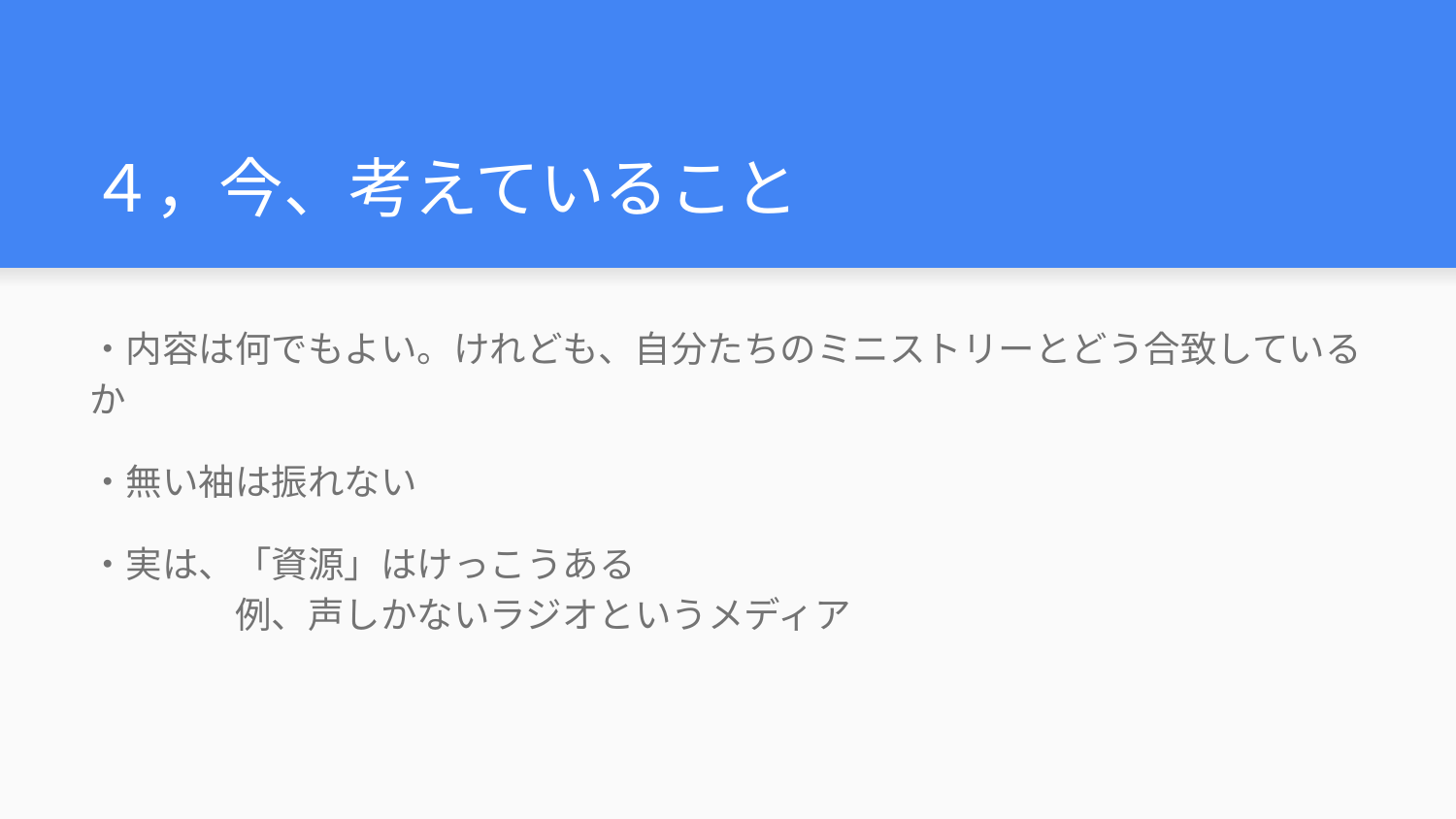

# ４，今、考えていること
・内容は何でもよい。けれども、自分たちのミニストリーとどう合致しているか
・無い袖は振れない
・実は、「資源」はけっこうある
	例、声しかないラジオというメディア